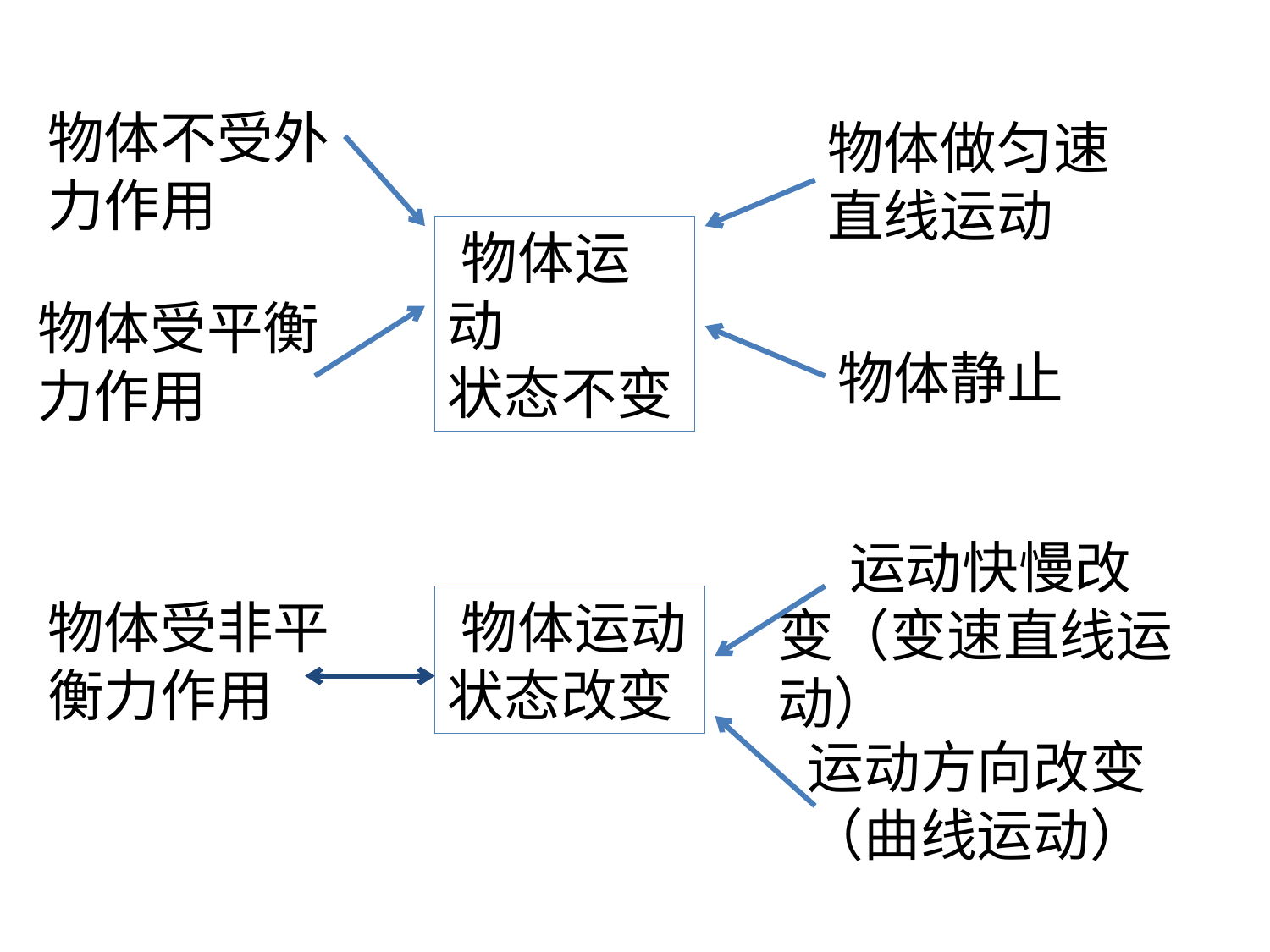

物体不受外力作用
物体做匀速直线运动
﻿物体运动
状态不变
物体受平衡力作用
物体静止
﻿    运动快慢改变（变速直线运动）
物体受非平衡力作用
﻿物体运动
状态改变
运动方向改变（曲线运动）